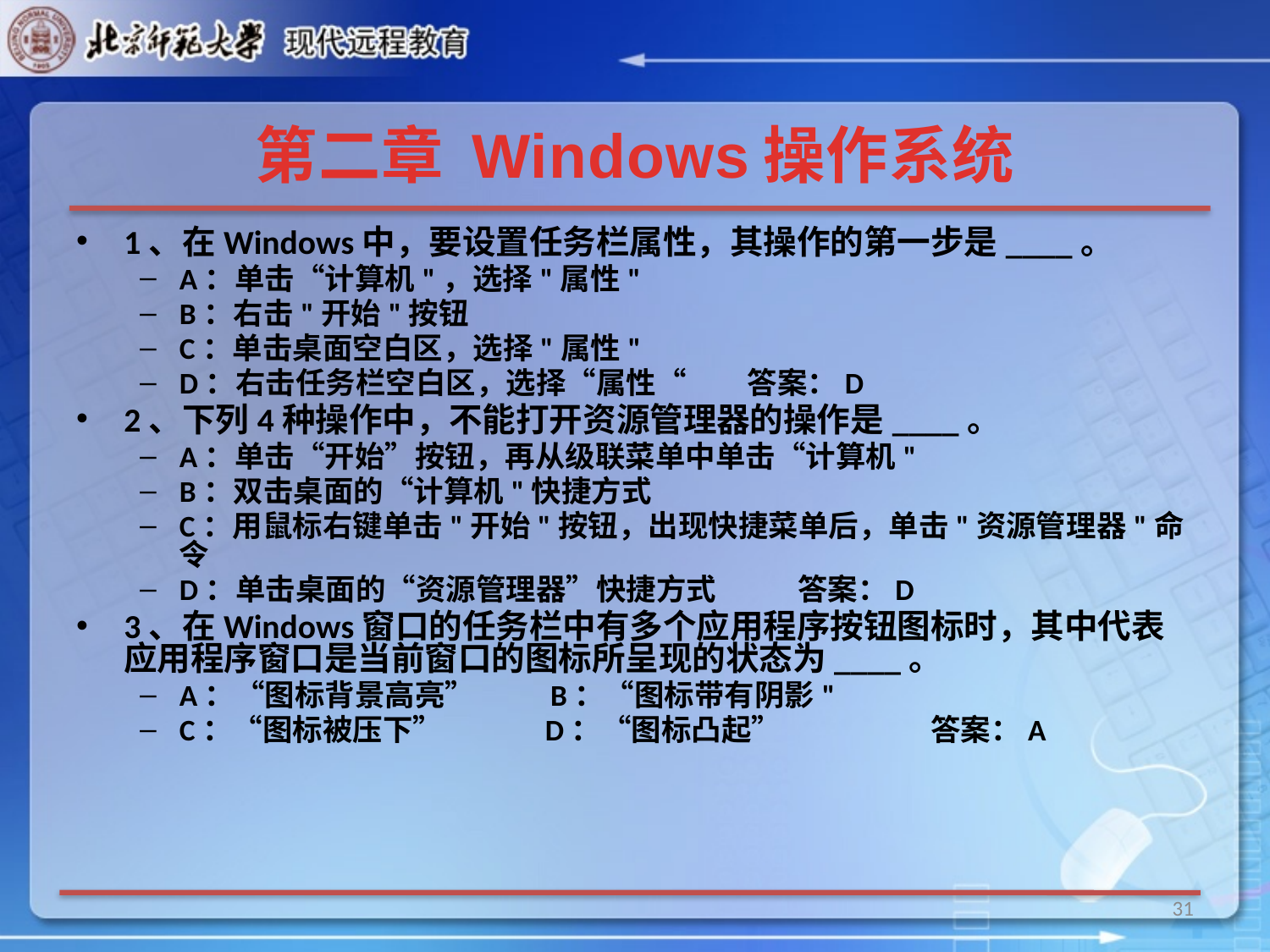

# 第二章 Windows操作系统
1、在Windows中，要设置任务栏属性，其操作的第一步是____。
A：单击“计算机"，选择"属性"
B：右击"开始"按钮
C：单击桌面空白区，选择"属性"
D：右击任务栏空白区，选择“属性“         答案：D
2、下列4种操作中，不能打开资源管理器的操作是____。
A：单击“开始”按钮，再从级联菜单中单击“计算机"
B：双击桌面的“计算机"快捷方式
C：用鼠标右键单击"开始"按钮，出现快捷菜单后，单击"资源管理器"命令
D：单击桌面的“资源管理器”快捷方式            答案：D
3、在Windows窗口的任务栏中有多个应用程序按钮图标时，其中代表应用程序窗口是当前窗口的图标所呈现的状态为____。
A：“图标背景高亮”          B：“图标带有阴影"
C：“图标被压下”              D：“图标凸起”                      答案：A
31